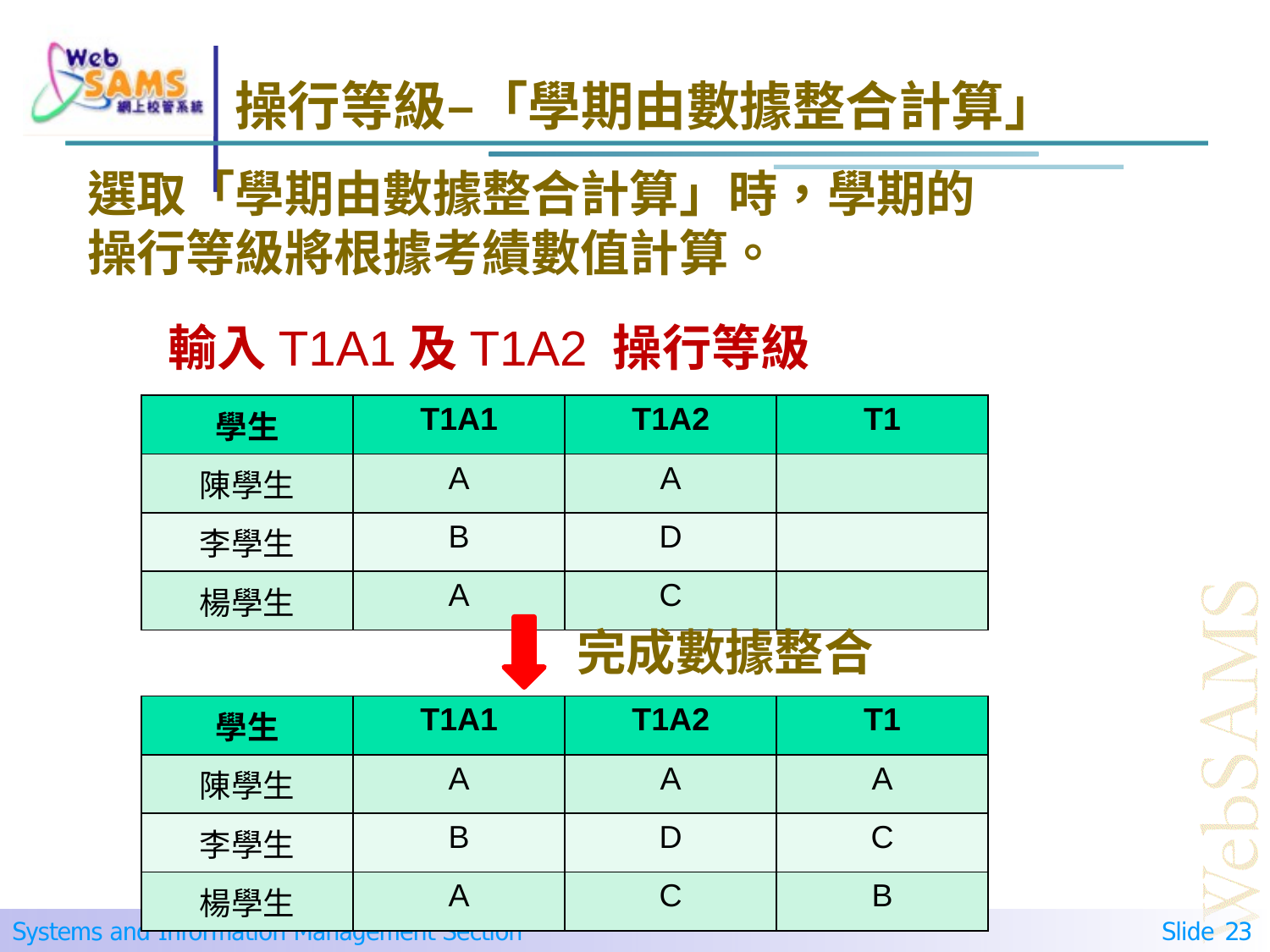

# 操行等級–「學期由數據整合計算」
選取「學期由數據整合計算」時，學期的操行等級將根據考績數值計算。
輸入T1A1及T1A2 操行等級
| 學生 | T1A1 | T1A2 | T1 |
| --- | --- | --- | --- |
| 陳學生 | A | A |  |
| 李學生 | B | D |  |
| 楊學生 | A | C |  |
完成數據整合

| 學生 | T1A1 | T1A2 | T1 |
| --- | --- | --- | --- |
| 陳學生 | A | A | A |
| 李學生 | B | D | C |
| 楊學生 | A | C | B |